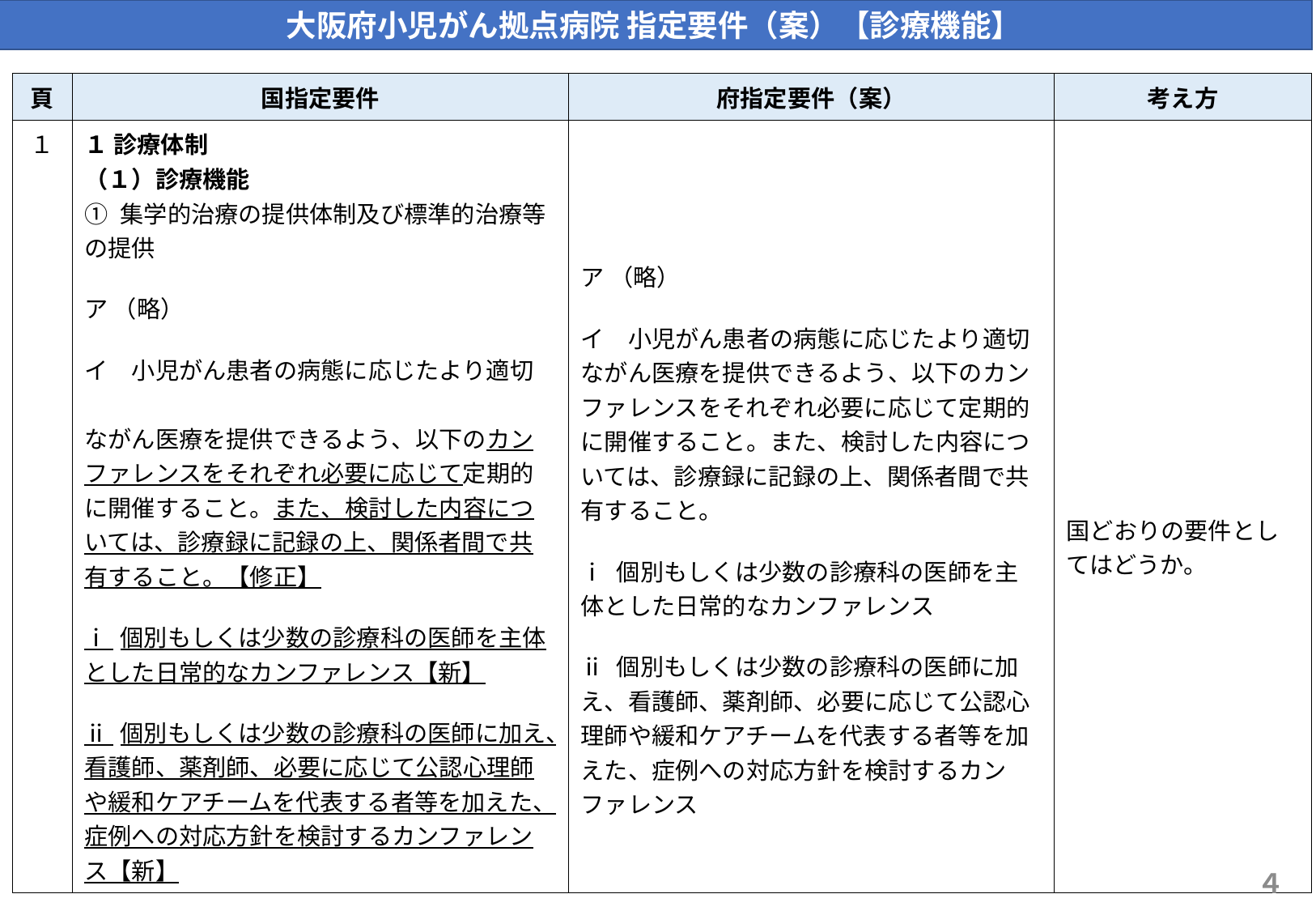

大阪府小児がん拠点病院 指定要件（案）【診療機能】
| 頁 | 国指定要件 | 府指定要件（案） | 考え方 |
| --- | --- | --- | --- |
| １ | １ 診療体制 （１）診療機能 ① 集学的治療の提供体制及び標準的治療等の提供 ア （略） イ　小児がん患者の病態に応じたより適切　 ながん医療を提供できるよう、以下のカンファレンスをそれぞれ必要に応じて定期的に開催すること。また、検討した内容については、診療録に記録の上、関係者間で共有すること。【修正】 ⅰ 個別もしくは少数の診療科の医師を主体とした日常的なカンファレンス【新】 ⅱ 個別もしくは少数の診療科の医師に加え、看護師、薬剤師、必要に応じて公認心理師や緩和ケアチームを代表する者等を加えた、症例への対応方針を検討するカンファレンス【新】 | ア （略） イ　小児がん患者の病態に応じたより適切ながん医療を提供できるよう、以下のカンファレンスをそれぞれ必要に応じて定期的に開催すること。また、検討した内容については、診療録に記録の上、関係者間で共有すること。 ⅰ 個別もしくは少数の診療科の医師を主体とした日常的なカンファレンス ⅱ 個別もしくは少数の診療科の医師に加え、看護師、薬剤師、必要に応じて公認心理師や緩和ケアチームを代表する者等を加えた、症例への対応方針を検討するカンファレンス | 国どおりの要件としてはどうか。 |
４